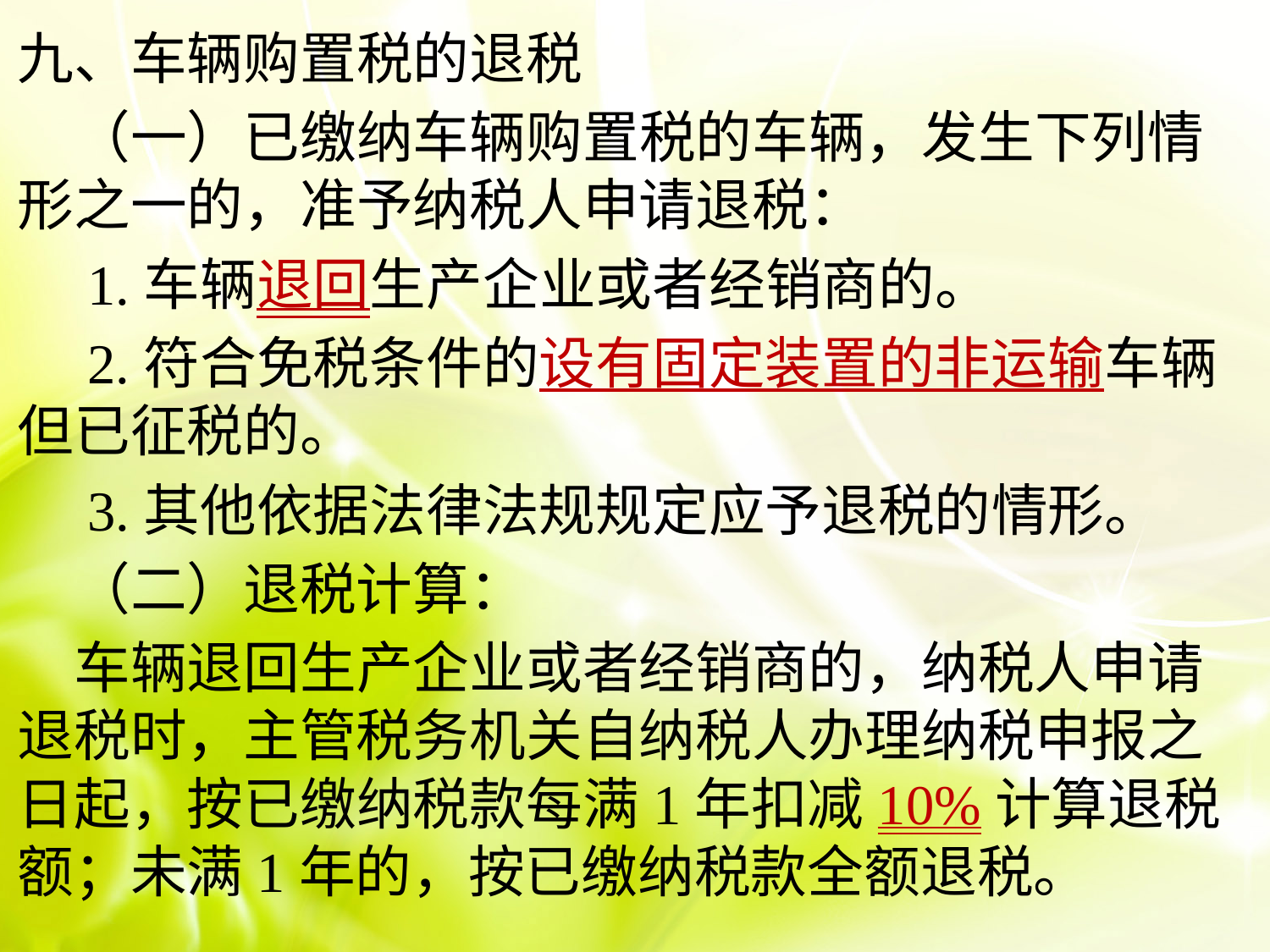

九、车辆购置税的退税
　（一）已缴纳车辆购置税的车辆，发生下列情形之一的，准予纳税人申请退税：
　1.车辆退回生产企业或者经销商的。
　2.符合免税条件的设有固定装置的非运输车辆但已征税的。
　3.其他依据法律法规规定应予退税的情形。
　（二）退税计算：
　车辆退回生产企业或者经销商的，纳税人申请退税时，主管税务机关自纳税人办理纳税申报之日起，按已缴纳税款每满1年扣减10%计算退税额；未满1年的，按已缴纳税款全额退税。